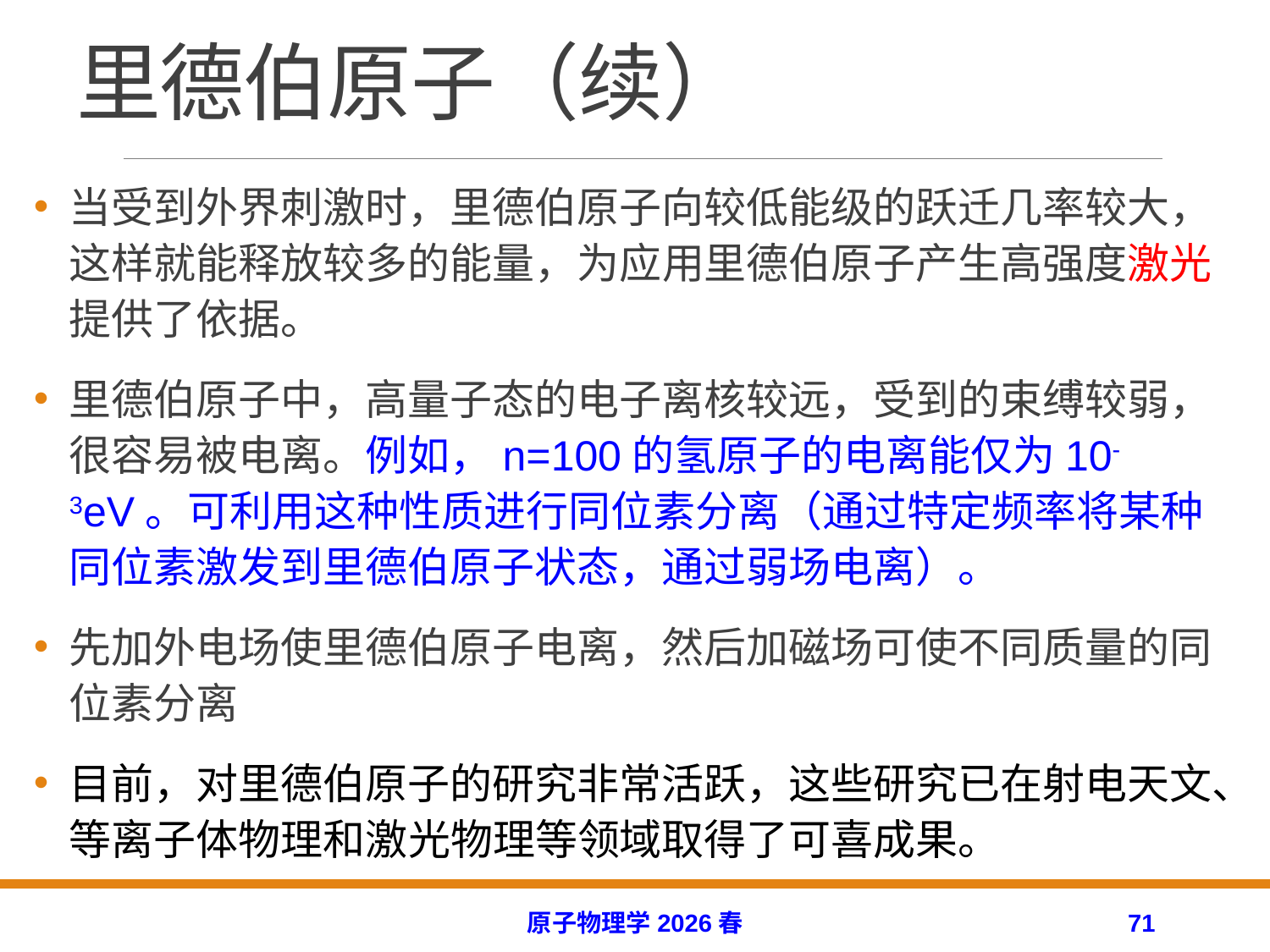

# 里德伯原子（续）
当受到外界刺激时，里德伯原子向较低能级的跃迁几率较大，这样就能释放较多的能量，为应用里德伯原子产生高强度激光提供了依据。
里德伯原子中，高量子态的电子离核较远，受到的束缚较弱，很容易被电离。例如，n=100的氢原子的电离能仅为10-3eV。可利用这种性质进行同位素分离（通过特定频率将某种同位素激发到里德伯原子状态，通过弱场电离）。
先加外电场使里德伯原子电离，然后加磁场可使不同质量的同位素分离
目前，对里德伯原子的研究非常活跃，这些研究已在射电天文、等离子体物理和激光物理等领域取得了可喜成果。
原子物理学2026春
71